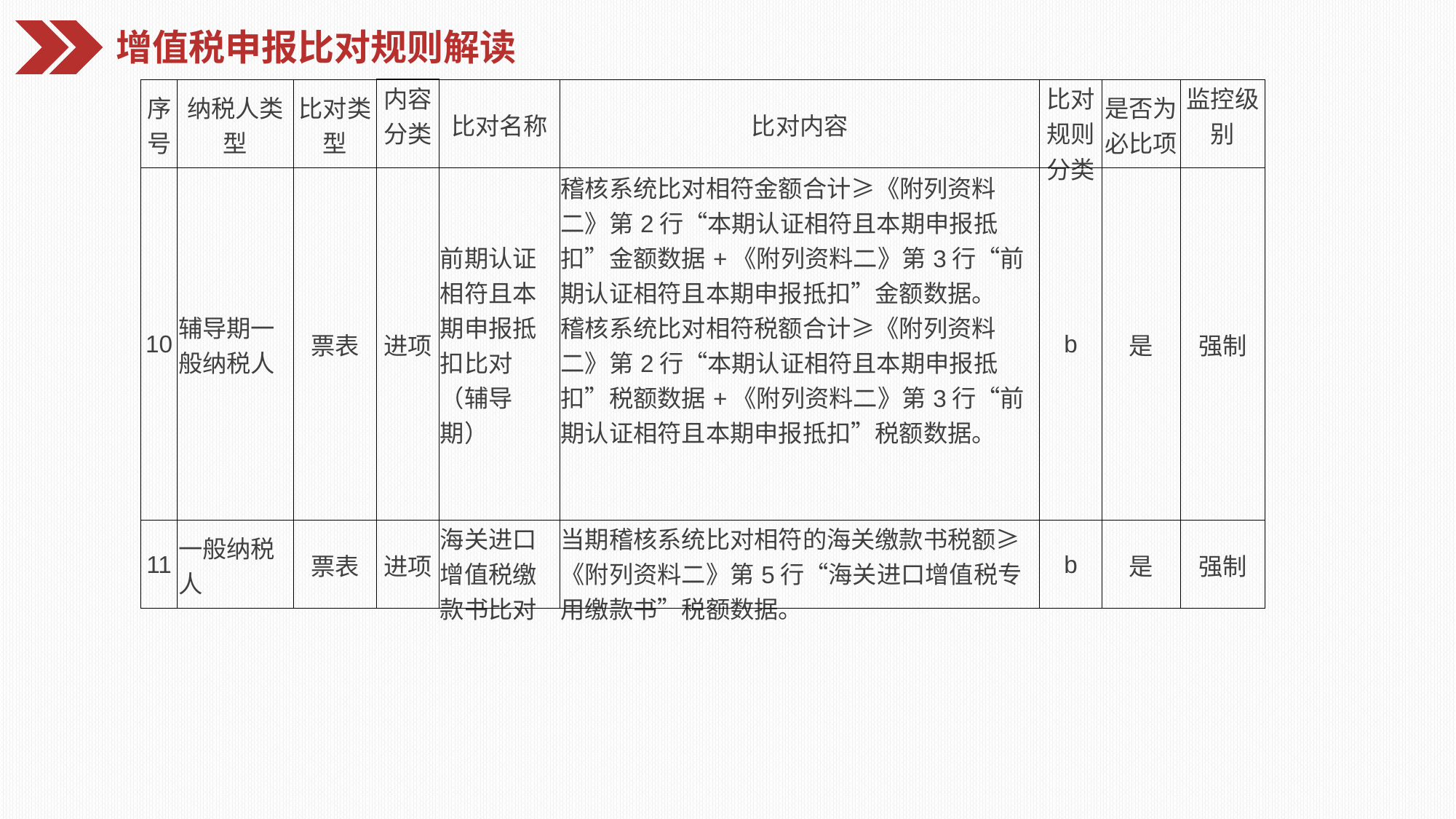

增值税申报比对规则解读

| 序号 | 纳税人类型 | 比对类型 | 内容分类 | 比对名称 | 比对内容 | 比对规则分类 | 是否为必比项 | 监控级别 |
| --- | --- | --- | --- | --- | --- | --- | --- | --- |
| 10 | 辅导期一般纳税人 | 票表 | 进项 | 前期认证相符且本期申报抵扣比对（辅导期） | 稽核系统比对相符金额合计≥《附列资料二》第2行“本期认证相符且本期申报抵扣”金额数据+《附列资料二》第3行“前期认证相符且本期申报抵扣”金额数据。 稽核系统比对相符税额合计≥《附列资料二》第2行“本期认证相符且本期申报抵扣”税额数据+《附列资料二》第3行“前期认证相符且本期申报抵扣”税额数据。 | b | 是 | 强制 |
| 11 | 一般纳税人 | 票表 | 进项 | 海关进口增值税缴款书比对 | 当期稽核系统比对相符的海关缴款书税额≥《附列资料二》第5行“海关进口增值税专用缴款书”税额数据。 | b | 是 | 强制 |